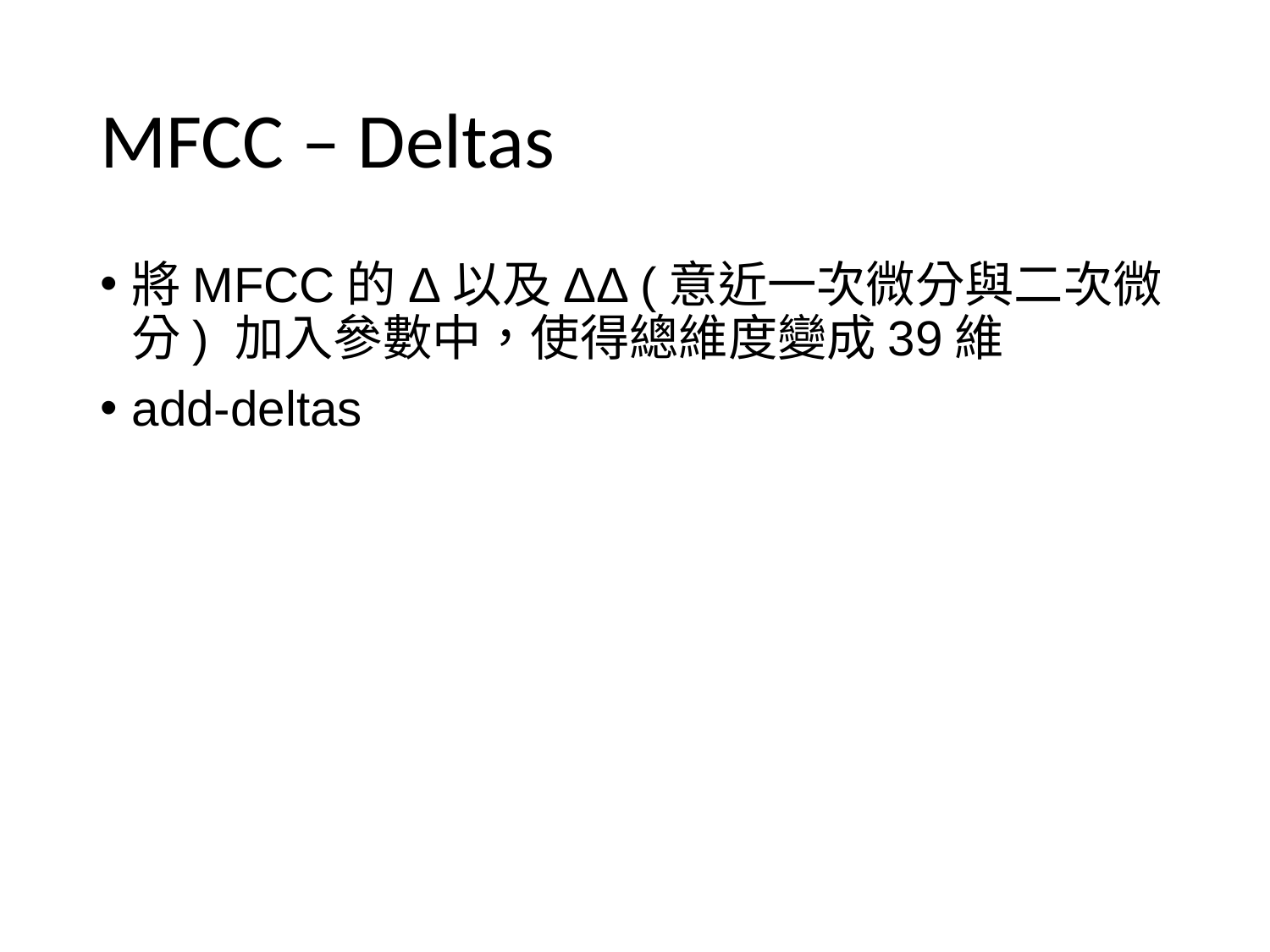

# MFCC – Deltas
將MFCC的Δ以及ΔΔ (意近一次微分與二次微分) 加入參數中，使得總維度變成39維
add-deltas